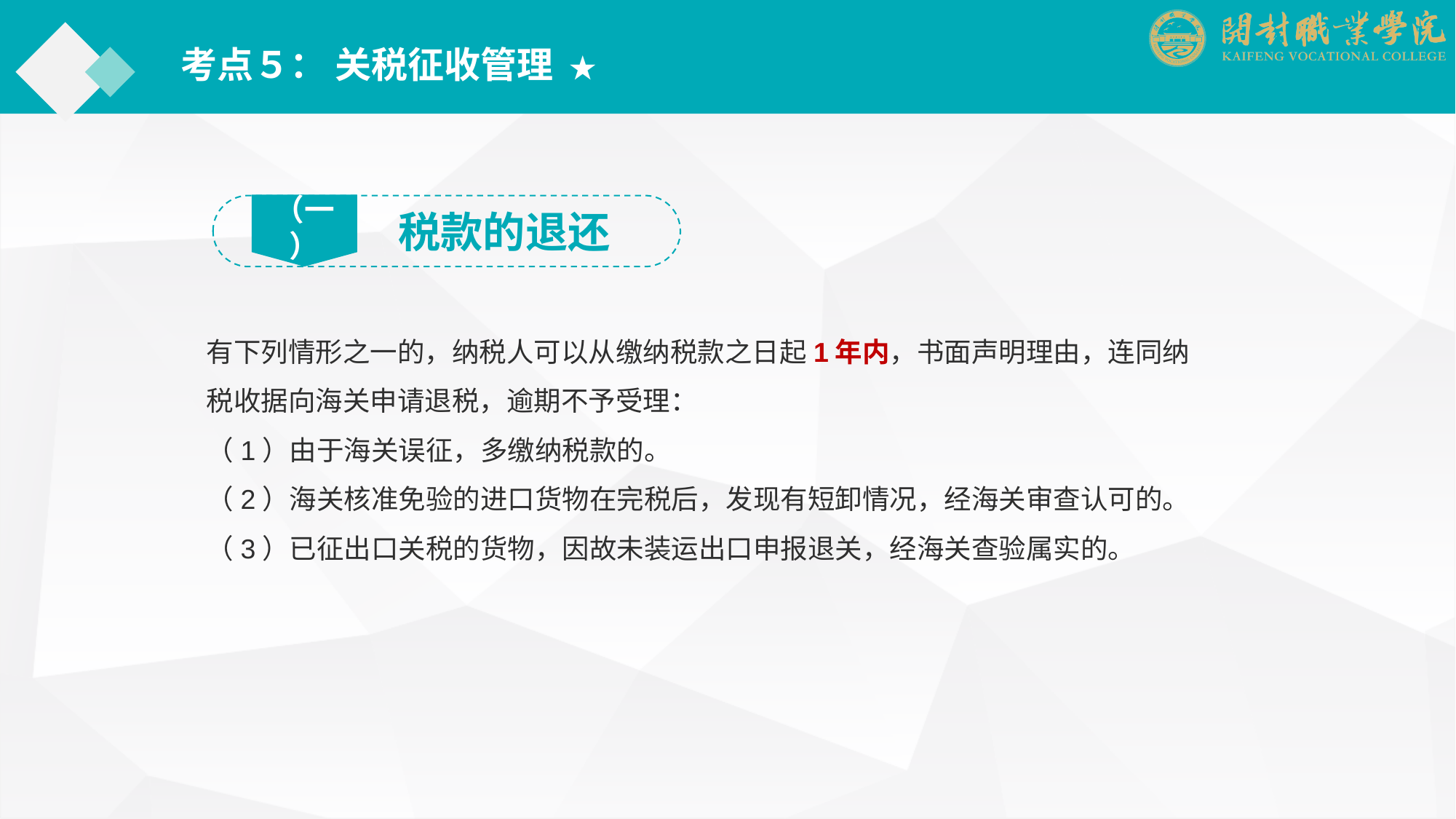

考点５： 关税征收管理  ★
（一）

税款的退还
有下列情形之一的，纳税人可以从缴纳税款之日起1年内，书面声明理由，连同纳税收据向海关申请退税，逾期不予受理：
（1）由于海关误征，多缴纳税款的。
（2）海关核准免验的进口货物在完税后，发现有短卸情况，经海关审查认可的。
（3）已征出口关税的货物，因故未装运出口申报退关，经海关查验属实的。